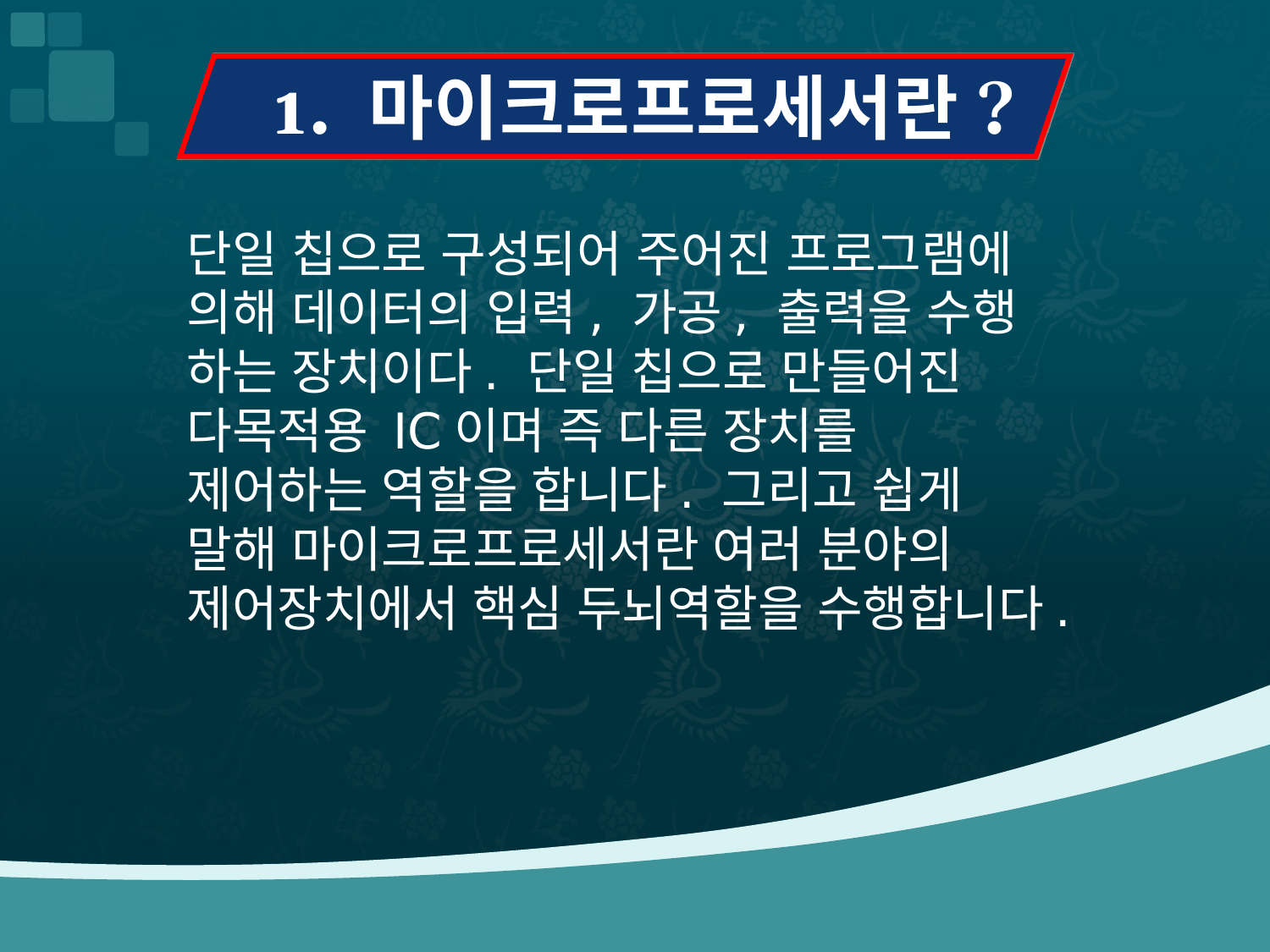

# 1. 마이크로프로세서란?

단일 칩으로 구성되어 주어진 프로그램에 의해 데이터의 입력, 가공, 출력을 수행 하는 장치이다. 단일 칩으로 만들어진 다목적용 IC이며 즉 다른 장치를 제어하는 역할을 합니다. 그리고 쉽게 말해 마이크로프로세서란 여러 분야의 제어장치에서 핵심 두뇌역할을 수행합니다.